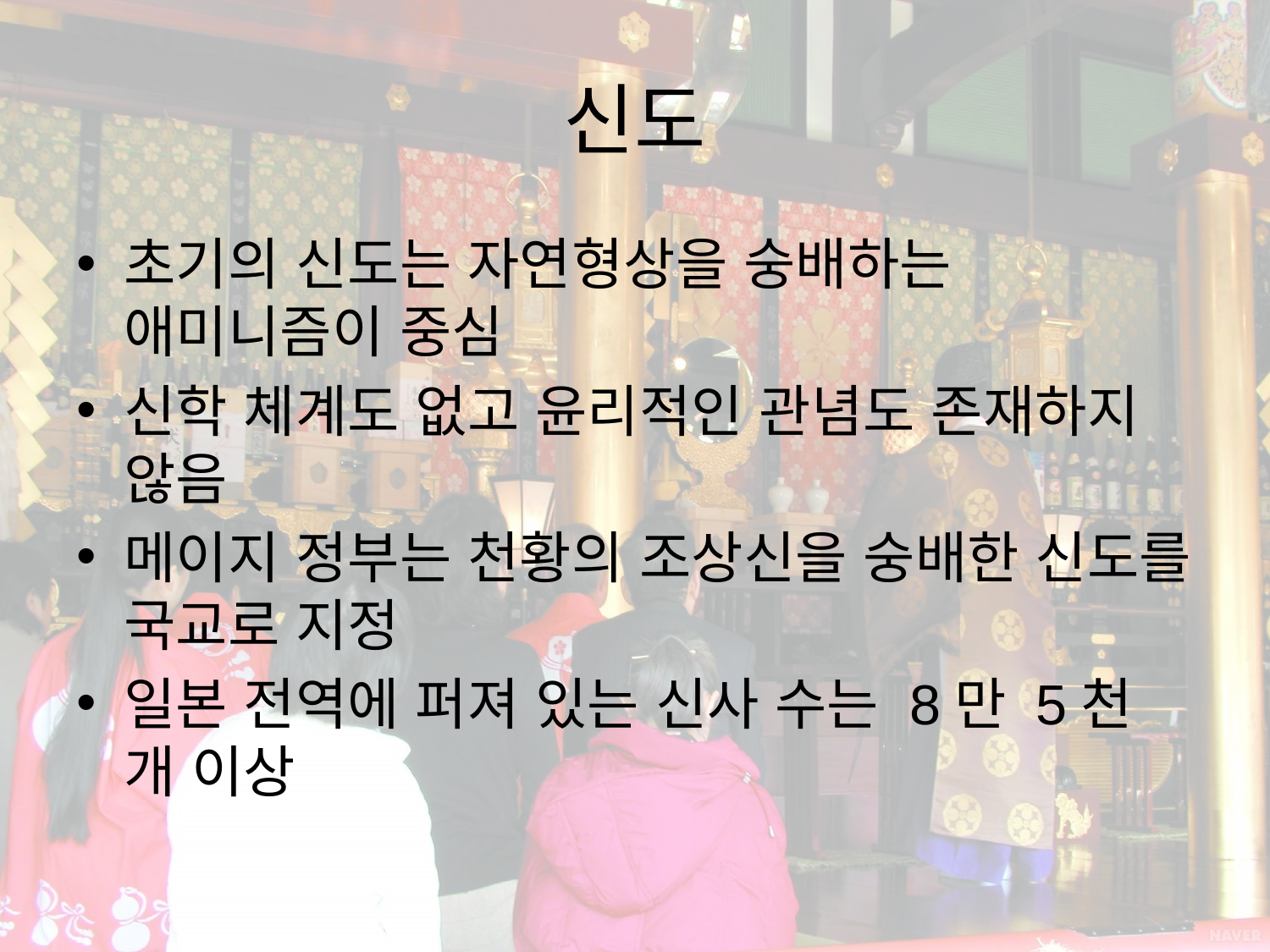

# 신도
초기의 신도는 자연형상을 숭배하는 애미니즘이 중심
신학 체계도 없고 윤리적인 관념도 존재하지 않음
메이지 정부는 천황의 조상신을 숭배한 신도를 국교로 지정
일본 전역에 퍼져 있는 신사 수는 8만 5천 개 이상